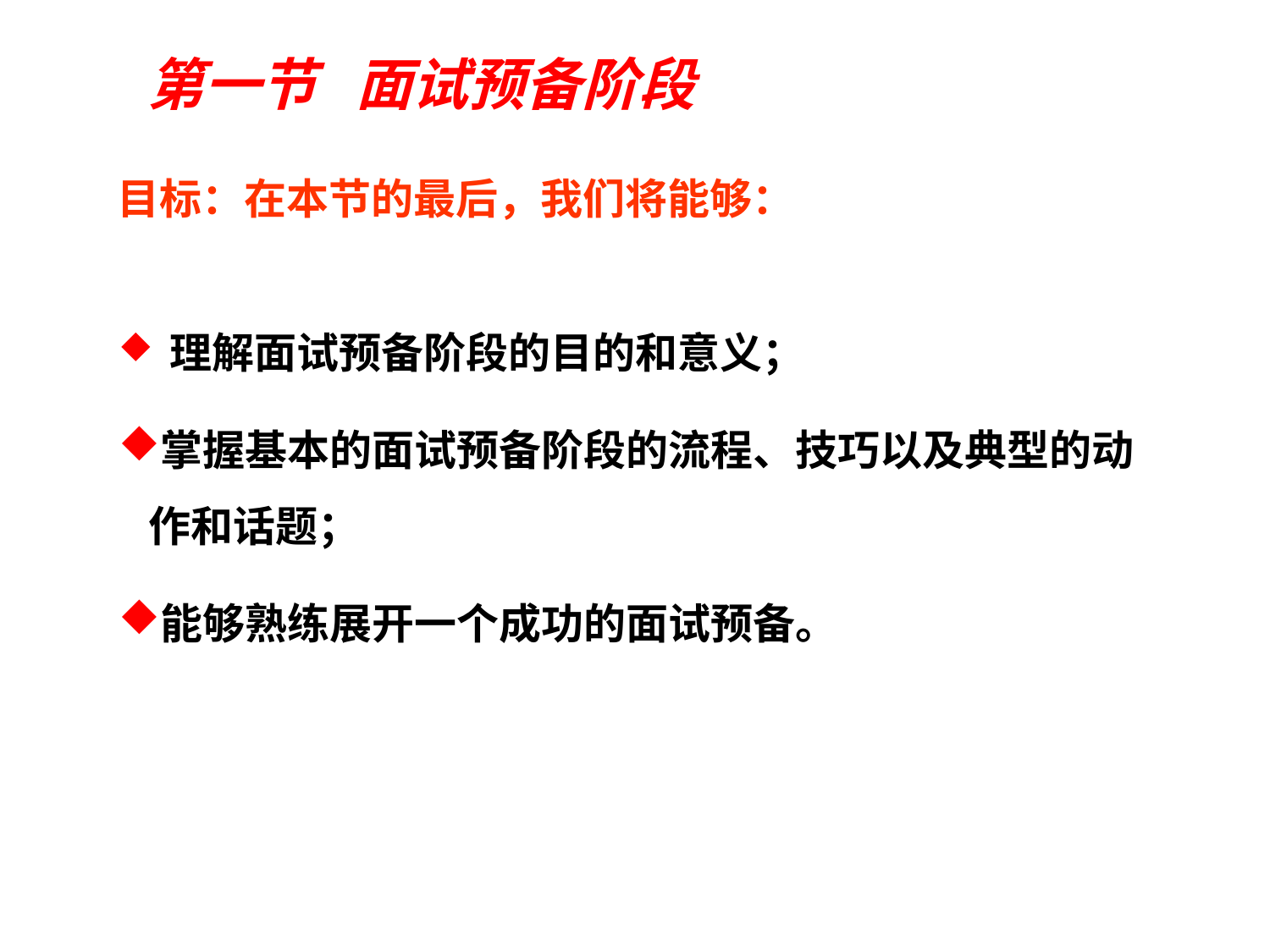

第一节   面试预备阶段
目标：在本节的最后，我们将能够：

 理解面试预备阶段的目的和意义；
掌握基本的面试预备阶段的流程、技巧以及典型的动作和话题；
能够熟练展开一个成功的面试预备。